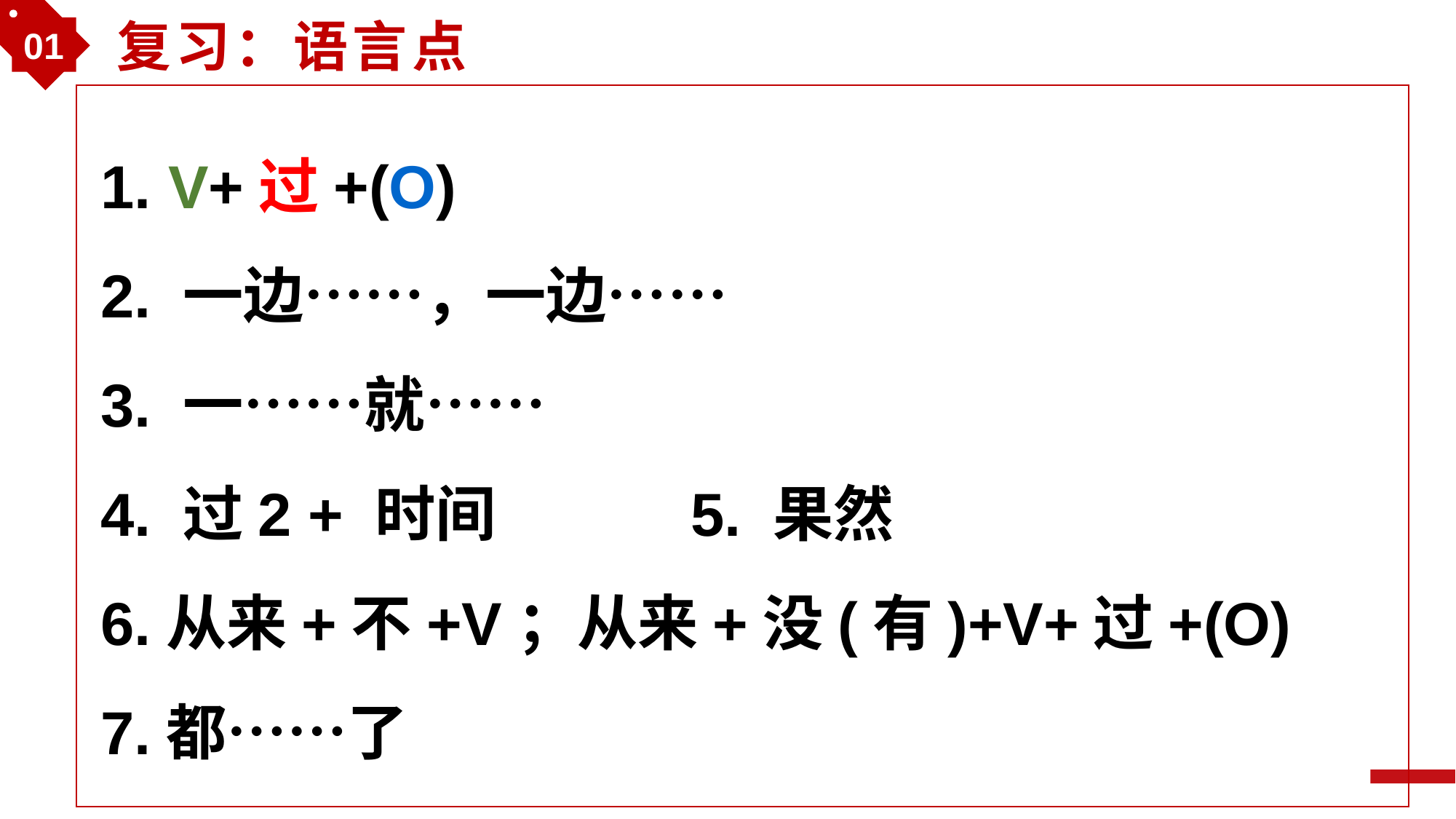

01
复习：语言点

1. V+过+(O)
2. 一边……，一边……
3. 一……就……
4. 过2 + 时间             5. 果然
6.从来+不+V；从来+没(有)+V+过+(O)
7.都……了